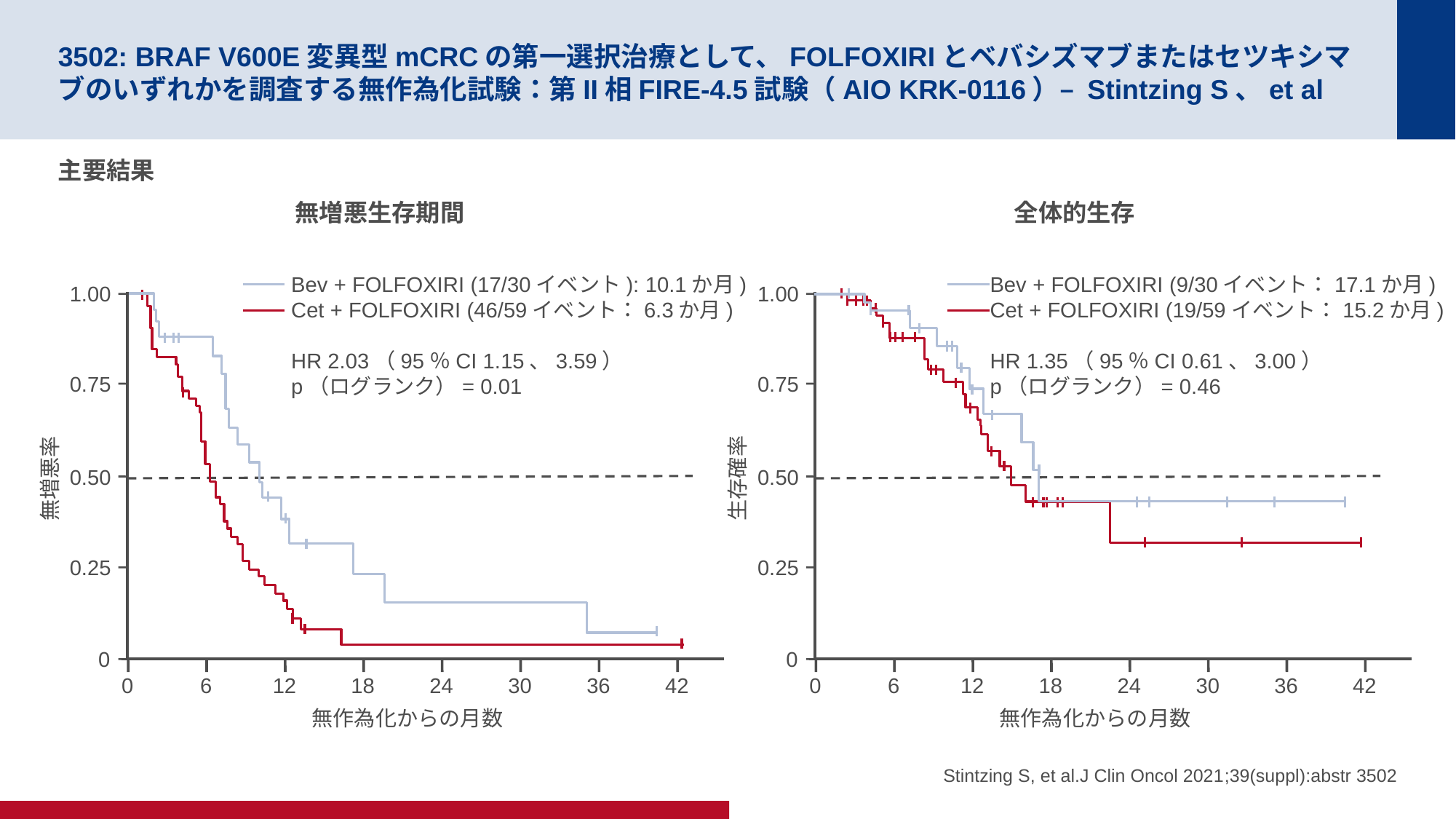

# 3502: BRAF V600E変異型mCRCの第一選択治療として、FOLFOXIRIとベバシズマブまたはセツキシマブのいずれかを調査する無作為化試験：第II相FIRE-4.5試験（AIO KRK-0116）– Stintzing S、et al
主要結果
無増悪生存期間
全体的生存
Bev + FOLFOXIRI (17/30イベント): 10.1か月)
Cet + FOLFOXIRI (46/59イベント：6.3か月)

HR 2.03（95％CI 1.15、3.59）
p（ログランク）= 0.01
Bev + FOLFOXIRI (9/30イベント：17.1か月)
Cet + FOLFOXIRI (19/59イベント：15.2か月)

HR 1.35（95％CI 0.61、3.00）
p（ログランク）= 0.46
1.00
1.00

0.75
0.75

0.50
0.50
生存確率
無増悪率

0.25
0.25

0
0

0
6
12
18
24
30
36
42

0
6
12
18
24
30
36
42

無作為化からの月数
無作為化からの月数
Stintzing S, et al.J Clin Oncol 2021;39(suppl):abstr 3502